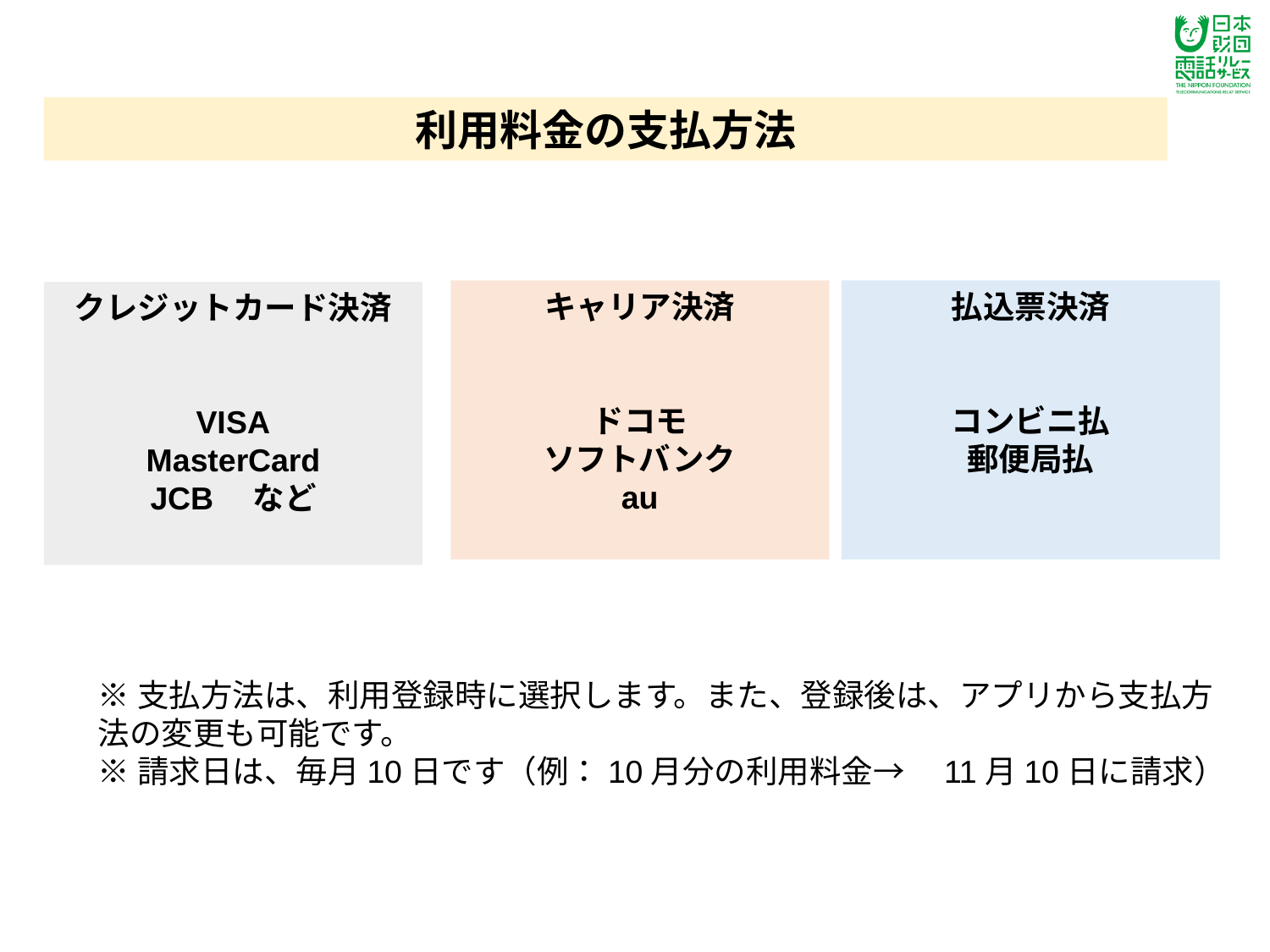

利用料金の支払方法

クレジットカード決済

VISA
MasterCard
JCB　など

キャリア決済

ドコモ
ソフトバンク
au

払込票決済

コンビニ払
郵便局払

※支払方法は、利用登録時に選択します。また、登録後は、アプリから支払方法の変更も可能です。
※請求日は、毎月10日です（例：10月分の利用料金→　11月10日に請求）